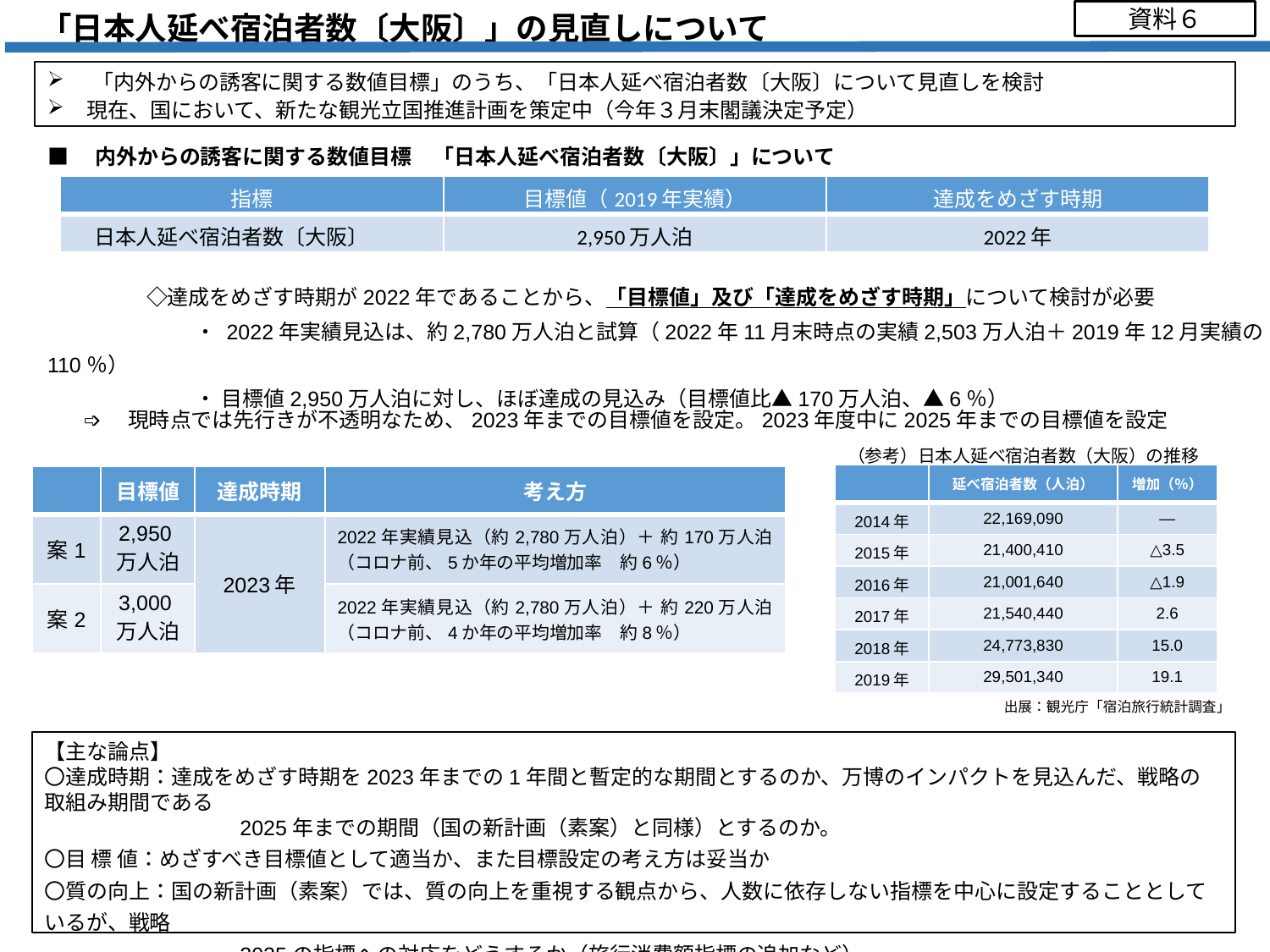

「日本人延べ宿泊者数〔大阪〕」の見直しについて
資料６
　「内外からの誘客に関する数値目標」のうち、「日本人延べ宿泊者数〔大阪〕について見直しを検討
現在、国において、新たな観光立国推進計画を策定中（今年３月末閣議決定予定）
■　内外からの誘客に関する数値目標　「日本人延べ宿泊者数〔大阪〕」について

　　　　◇達成をめざす時期が2022年であることから、「目標値」及び「達成をめざす時期」について検討が必要
　　　　　　　・ 2022年実績見込は、約2,780万人泊と試算（2022年11月末時点の実績2,503万人泊＋2019年12月実績の110％）
　　　　　　　・ 目標値2,950万人泊に対し、ほぼ達成の見込み（目標値比▲170万人泊、▲6％）
| 指標 | 目標値（2019年実績） | 達成をめざす時期 |
| --- | --- | --- |
| 日本人延べ宿泊者数〔大阪〕 | 2,950万人泊 | 2022年 |
➩　現時点では先行きが不透明なため、2023年までの目標値を設定。2023年度中に2025年までの目標値を設定
（参考）日本人延べ宿泊者数（大阪）の推移
|  | 延べ宿泊者数（人泊） | 増加（％） |
| --- | --- | --- |
| 2014年 | 22,169,090 | ― |
| 2015年 | 21,400,410 | △3.5 |
| 2016年 | 21,001,640 | △1.9 |
| 2017年 | 21,540,440 | 2.6 |
| 2018年 | 24,773,830 | 15.0 |
| 2019年 | 29,501,340 | 19.1 |
|  | 目標値 | 達成時期 | 考え方 |
| --- | --- | --- | --- |
| 案1 | 2,950万人泊 | 2023年 | 2022年実績見込（約2,780万人泊）＋ 約170万人泊（コロナ前、5か年の平均増加率　約6％） |
| 案2 | 3,000万人泊 |  | 2022年実績見込（約2,780万人泊）＋ 約220万人泊（コロナ前、4か年の平均増加率　約8％） |
出展：観光庁「宿泊旅行統計調査」
【主な論点】
〇達成時期：達成をめざす時期を2023年までの1年間と暫定的な期間とするのか、万博のインパクトを見込んだ、戦略の取組み期間である
　　　　　　　　　2025年までの期間（国の新計画（素案）と同様）とするのか。
〇目 標 値：めざすべき目標値として適当か、また目標設定の考え方は妥当か
〇質の向上：国の新計画（素案）では、質の向上を重視する観点から、人数に依存しない指標を中心に設定することとしているが、戦略
　　　　　　　　　2025の指標への対応をどうするか（旅行消費額指標の追加など）